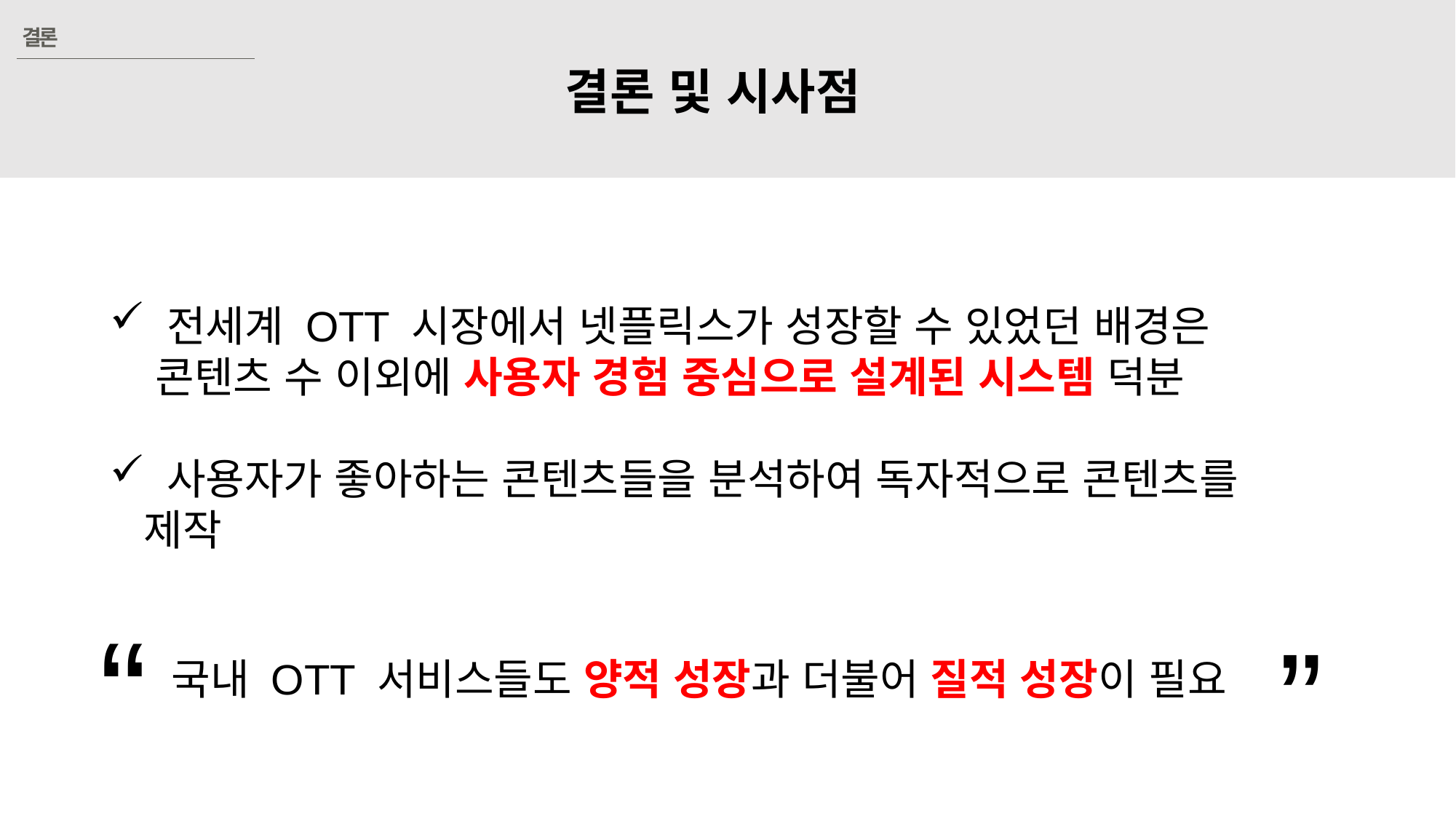

결론
결론 및 시사점
 전세계 OTT 시장에서 넷플릭스가 성장할 수 있었던 배경은
 콘텐츠 수 이외에 사용자 경험 중심으로 설계된 시스템 덕분

 사용자가 좋아하는 콘텐츠들을 분석하여 독자적으로 콘텐츠를       제작

“
”
 국내 OTT 서비스들도 양적 성장과 더불어 질적 성장이 필요